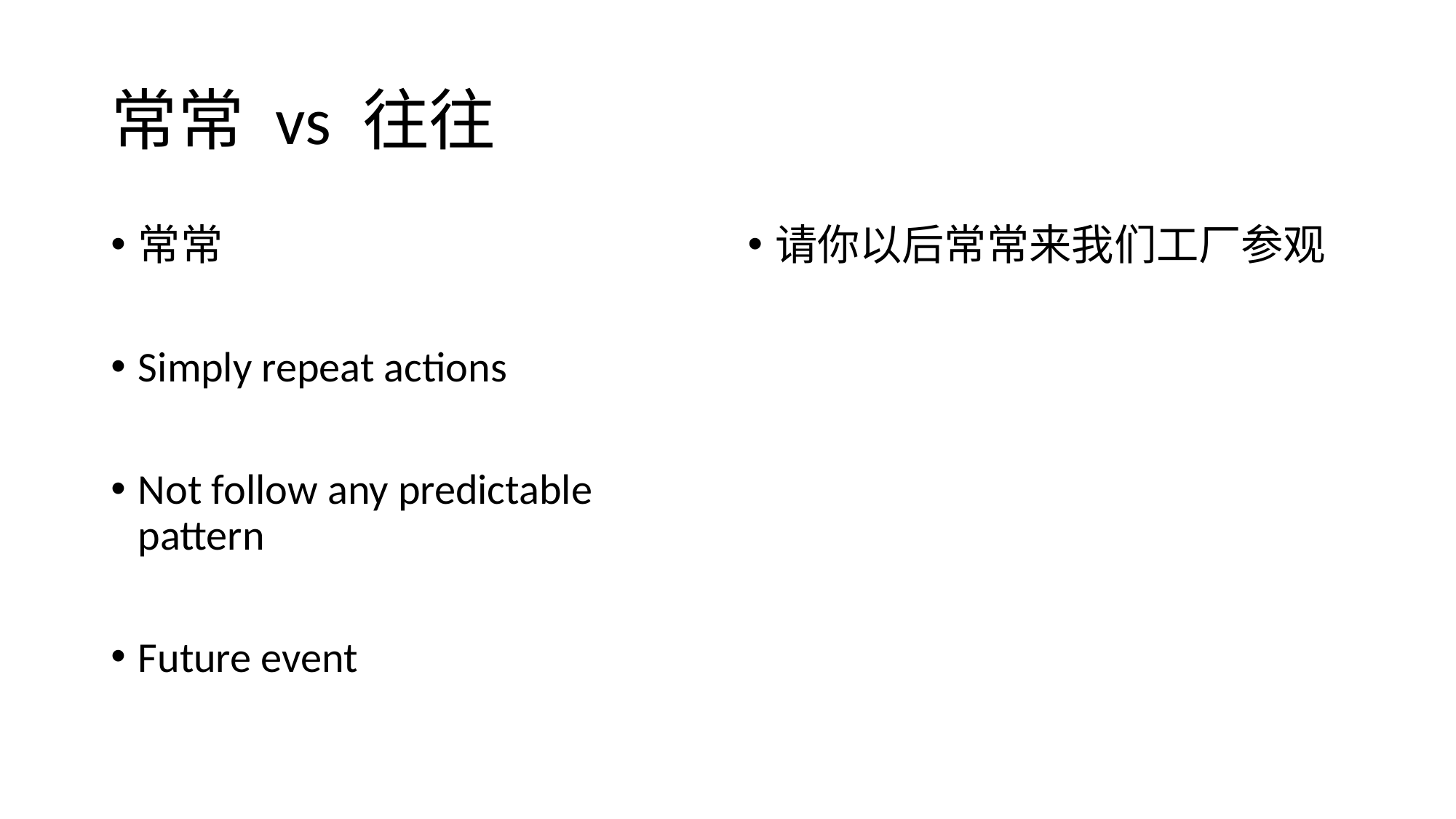

# 常常 vs 往往
常常

Simply repeat actions

Not follow any predictable pattern

Future event
请你以后常常来我们工厂参观